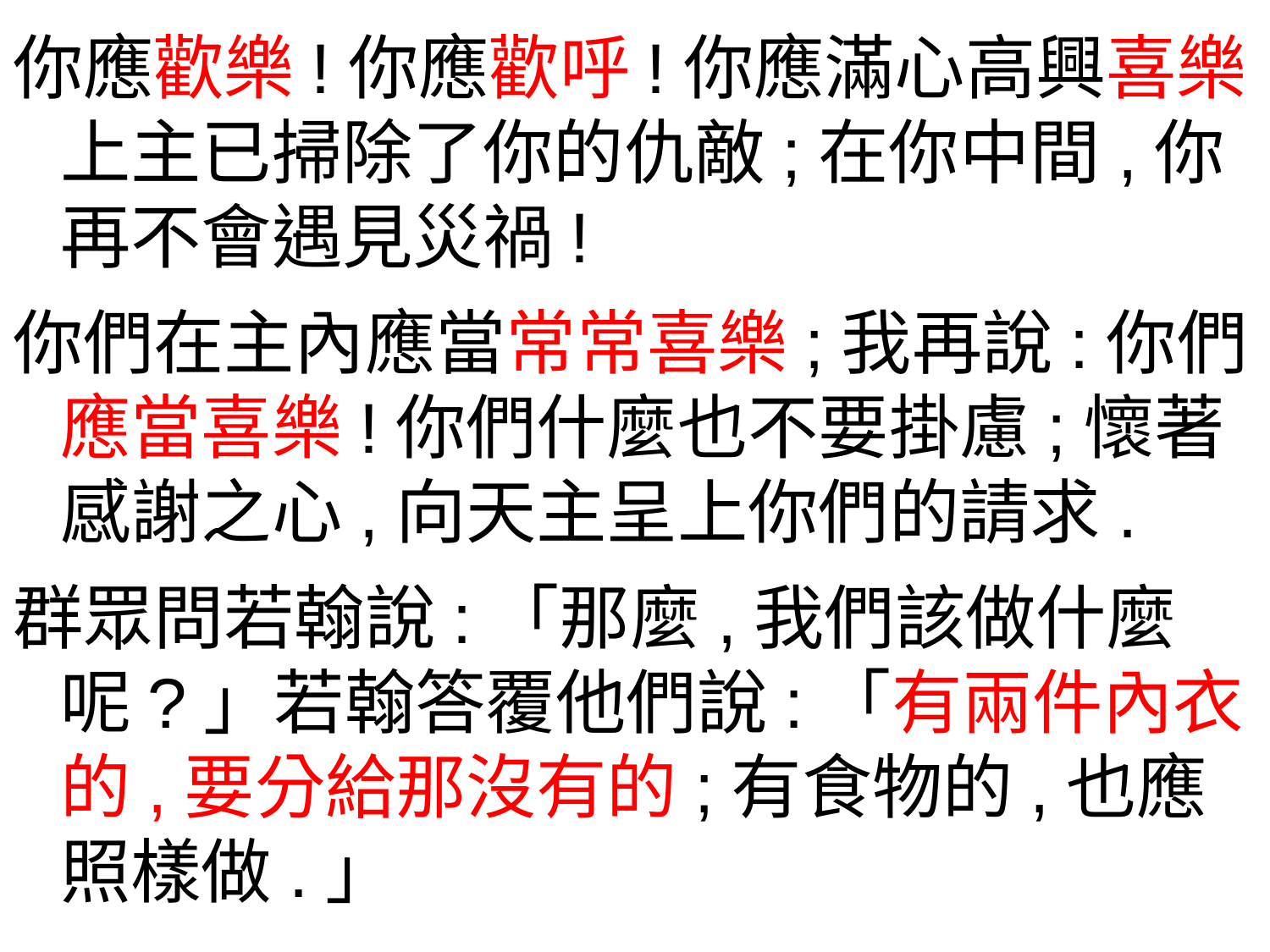

你應歡樂!你應歡呼!你應滿心高興喜樂!上主已掃除了你的仇敵;在你中間,你再不會遇見災禍!
你們在主內應當常常喜樂;我再說:你們
應當喜樂!你們什麼也不要掛慮;懷著感謝之心,向天主呈上你們的請求.
群眾問若翰說:「那麼,我們該做什麼呢?」若翰答覆他們說:「有兩件內衣的,要分給那沒有的;有食物的,也應照樣做.」